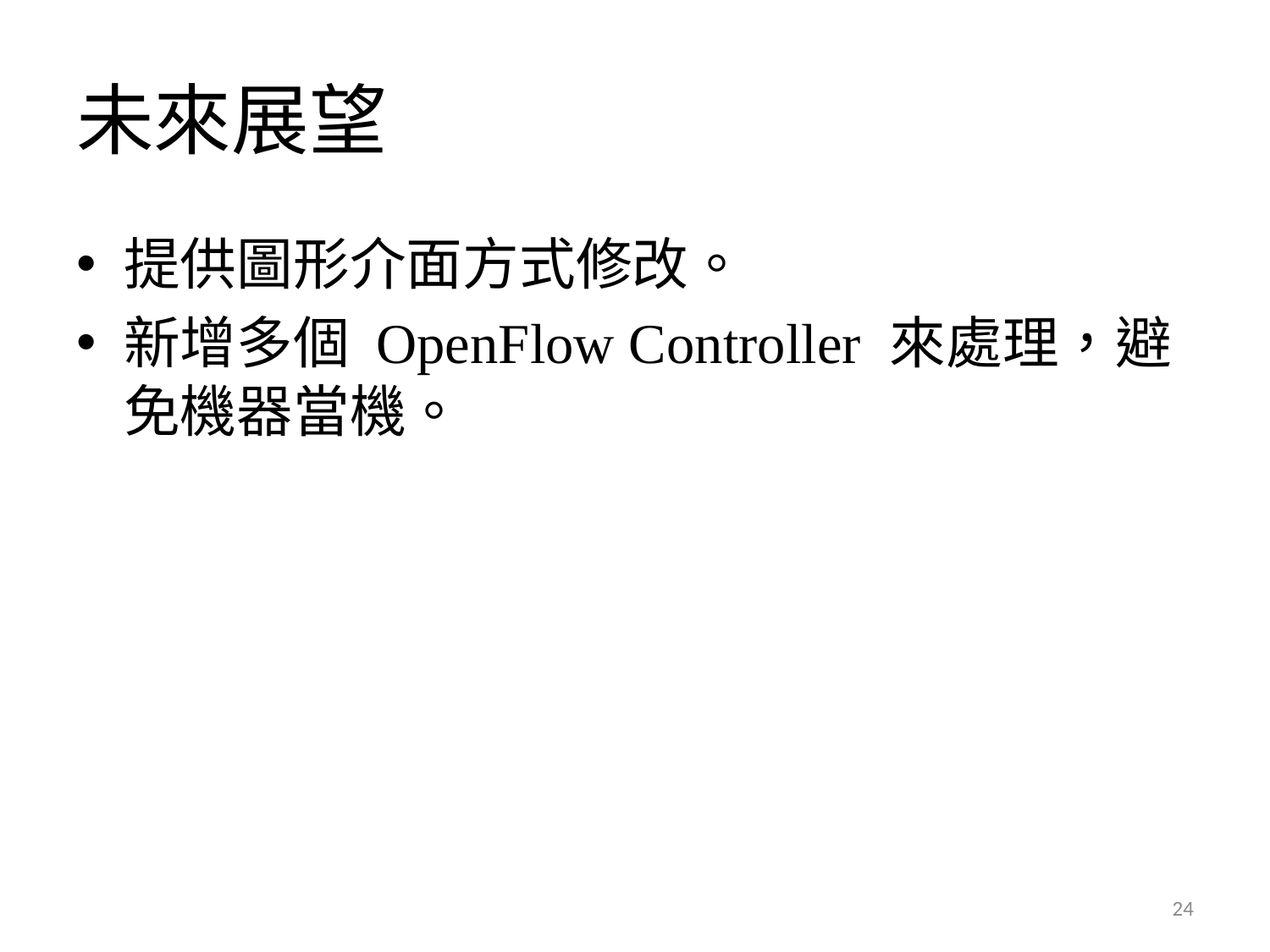

# 未來展望
提供圖形介面方式修改。
新增多個 OpenFlow Controller 來處理，避免機器當機。
24